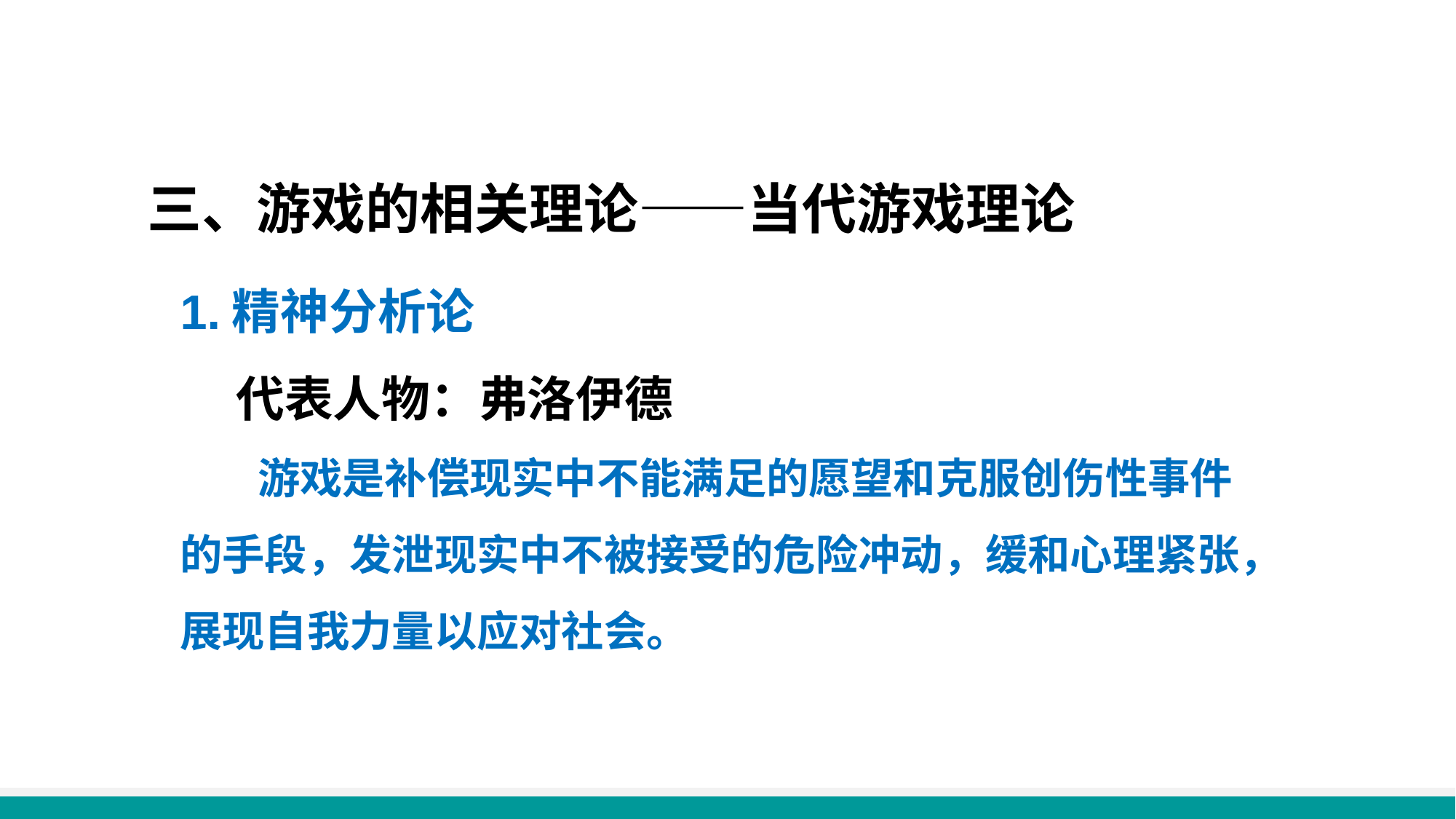

三、游戏的相关理论——当代游戏理论

1.精神分析论
    代表人物：弗洛伊德
       游戏是补偿现实中不能满足的愿望和克服创伤性事件的手段，发泄现实中不被接受的危险冲动，缓和心理紧张，展现自我力量以应对社会。

14